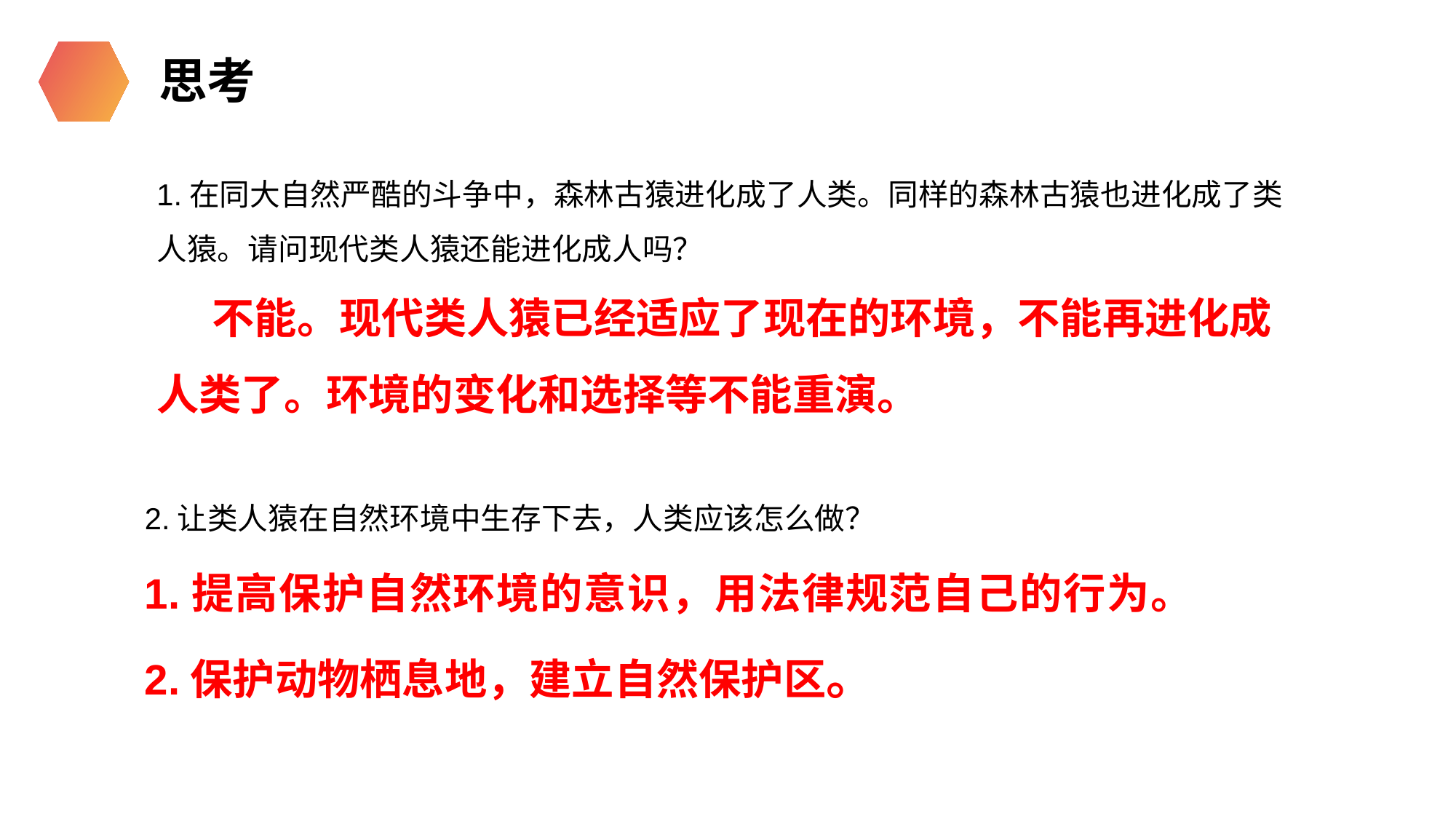

思考
1.在同大自然严酷的斗争中，森林古猿进化成了人类。同样的森林古猿也进化成了类人猿。请问现代类人猿还能进化成人吗？
       不能。现代类人猿已经适应了现在的环境，不能再进化成人类了。环境的变化和选择等不能重演。
2.让类人猿在自然环境中生存下去，人类应该怎么做？
1.提高保护自然环境的意识，用法律规范自己的行为。 2.保护动物栖息地，建立自然保护区。